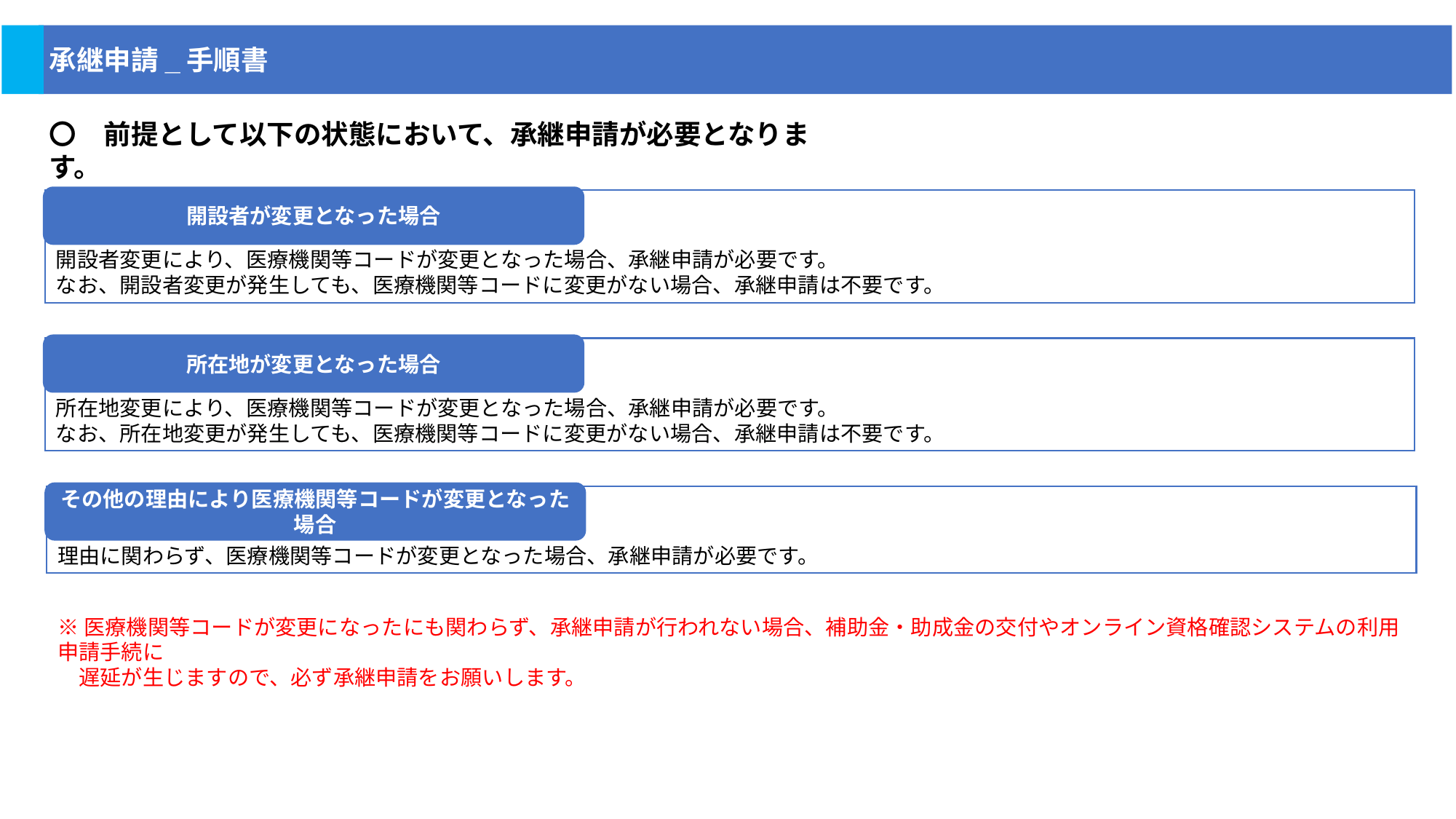

承継申請_手順書
〇　前提として以下の状態において、承継申請が必要となります。
開設者が変更となった場合
領収書（写）

開設者変更により、医療機関等コードが変更となった場合、承継申請が必要です。
なお、開設者変更が発生しても、医療機関等コードに変更がない場合、承継申請は不要です。
所在地が変更となった場合
領収書（写）

所在地変更により、医療機関等コードが変更となった場合、承継申請が必要です。
なお、所在地変更が発生しても、医療機関等コードに変更がない場合、承継申請は不要です。
その他の理由により医療機関等コードが変更となった場合
領収書（写）

理由に関わらず、医療機関等コードが変更となった場合、承継申請が必要です。
※医療機関等コードが変更になったにも関わらず、承継申請が行われない場合、補助金・助成金の交付やオンライン資格確認システムの利用申請手続に
　遅延が生じますので、必ず承継申請をお願いします。